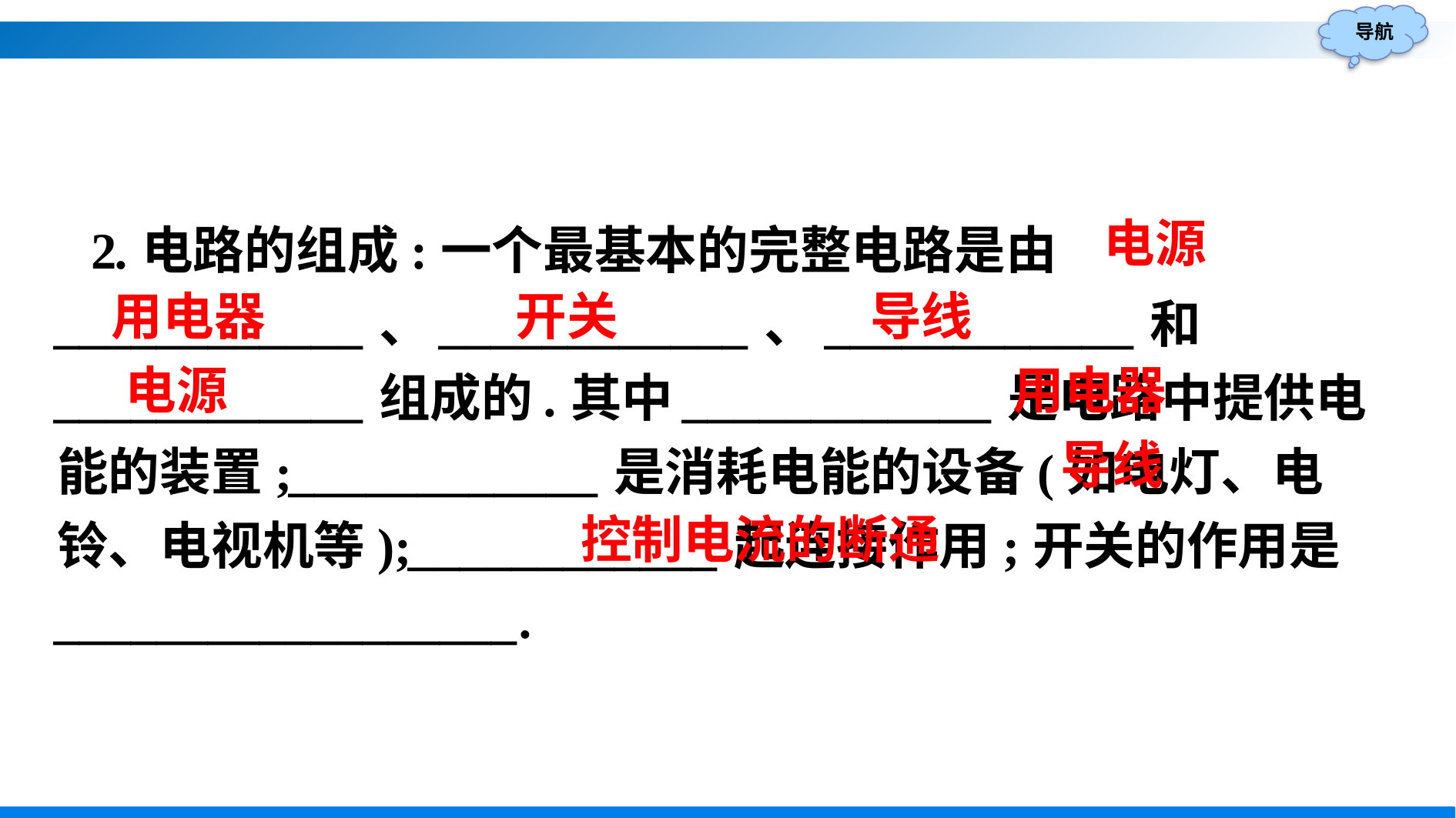

2.电路的组成:一个最基本的完整电路是由____________、____________、____________和____________组成的.其中____________是电路中提供电能的装置;____________是消耗电能的设备(如电灯、电铃、电视机等);____________起连接作用;开关的作用是__________________.
电源
导线
开关
用电器
用电器
电源
导线
控制电流的断通